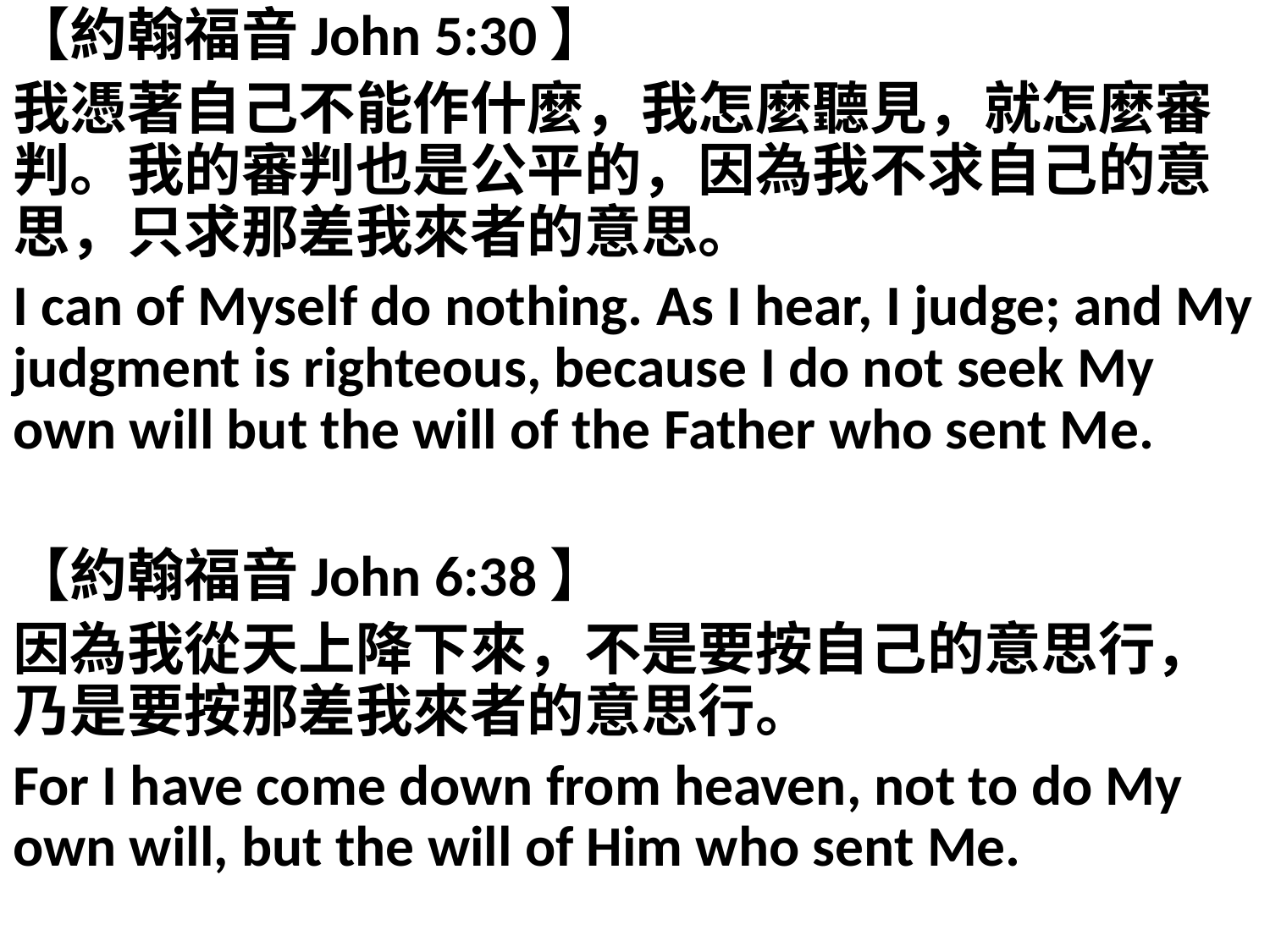

【約翰福音John 5:30】
我憑著自己不能作什麼，我怎麼聽見，就怎麼審判。我的審判也是公平的，因為我不求自己的意思，只求那差我來者的意思。
I can of Myself do nothing. As I hear, I judge; and My judgment is righteous, because I do not seek My own will but the will of the Father who sent Me.

【約翰福音John 6:38】
因為我從天上降下來，不是要按自己的意思行，乃是要按那差我來者的意思行。
For I have come down from heaven, not to do My own will, but the will of Him who sent Me.